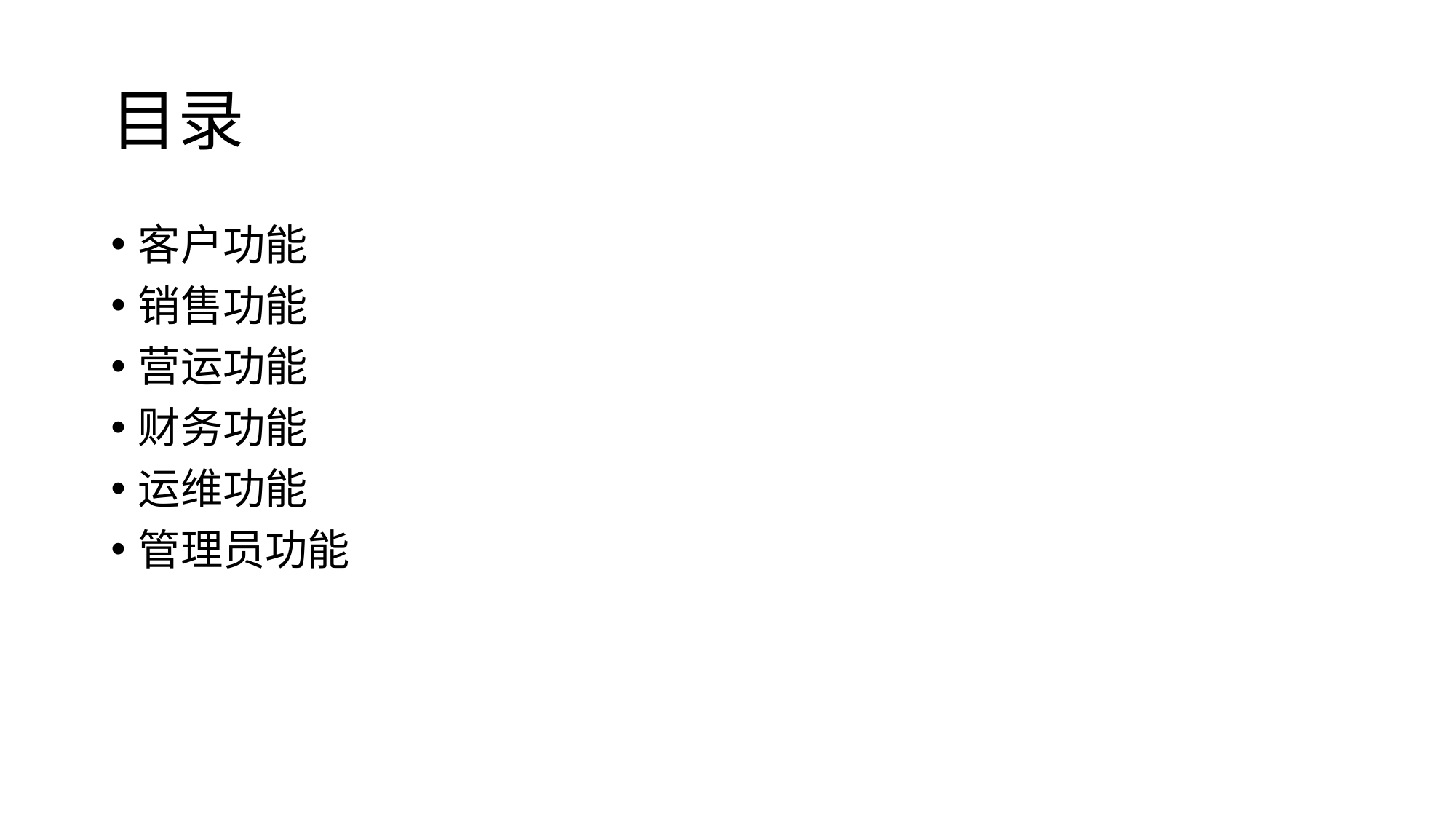

# 目录
客户功能
销售功能
营运功能
财务功能
运维功能
管理员功能